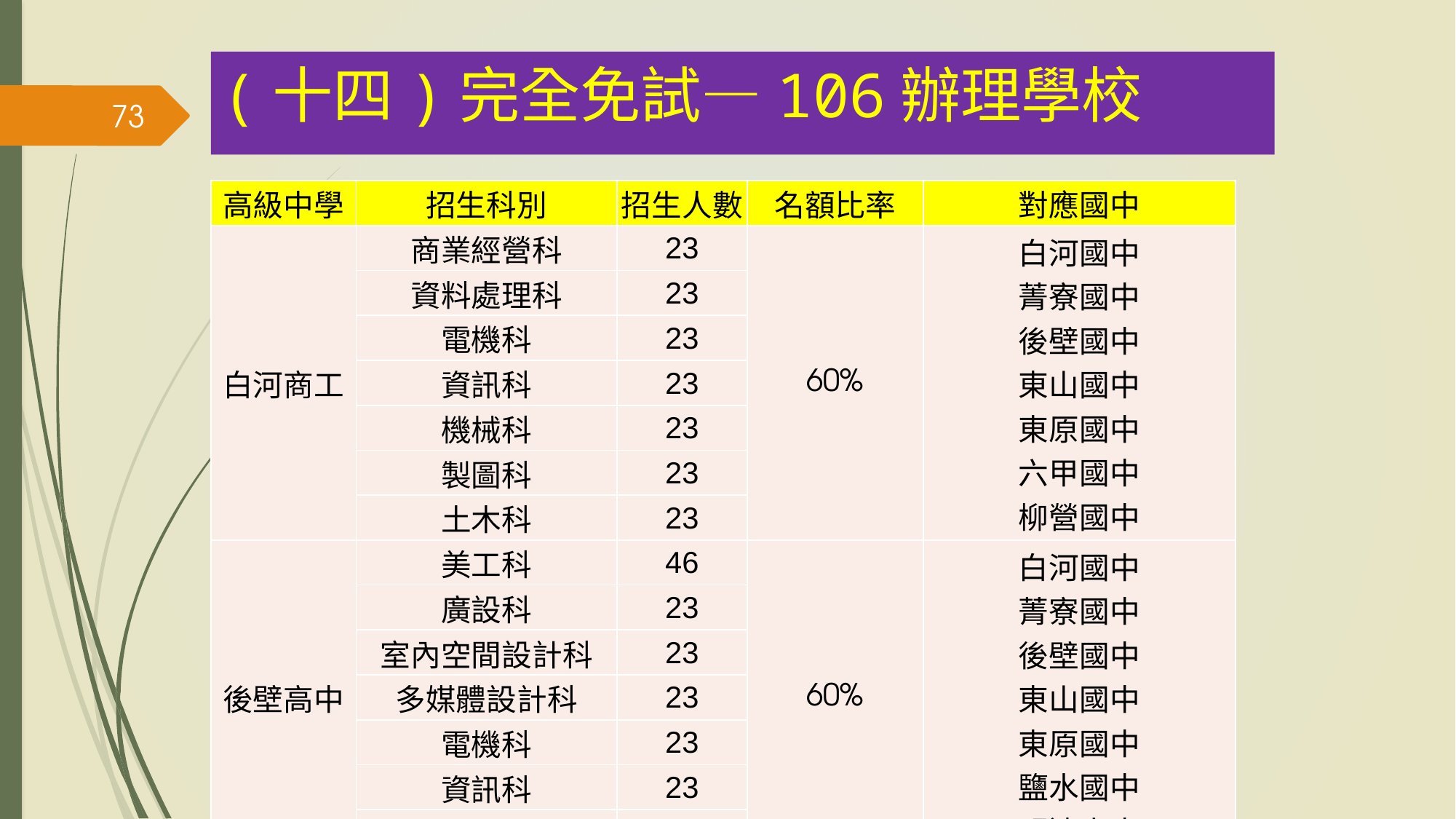

(十四)完全免試—106辦理學校
73
| 高級中學 | 招生科別 | 招生人數 | 名額比率 | 對應國中 |
| --- | --- | --- | --- | --- |
| 白河商工 | 商業經營科 | 23 | 60% | 白河國中 菁寮國中 後壁國中 東山國中 東原國中 六甲國中 柳營國中 |
|  | 資料處理科 | 23 |  |  |
|  | 電機科 | 23 |  |  |
|  | 資訊科 | 23 |  |  |
|  | 機械科 | 23 |  |  |
|  | 製圖科 | 23 |  |  |
|  | 土木科 | 23 |  |  |
| 後壁高中 | 美工科 | 46 | 60% | 白河國中 菁寮國中 後壁國中 東山國中 東原國中 鹽水國中 明達高中 |
|  | 廣設科 | 23 |  |  |
|  | 室內空間設計科 | 23 |  |  |
|  | 多媒體設計科 | 23 |  |  |
|  | 電機科 | 23 |  |  |
|  | 資訊科 | 23 |  |  |
|  | 建築科 | 23 |  |  |